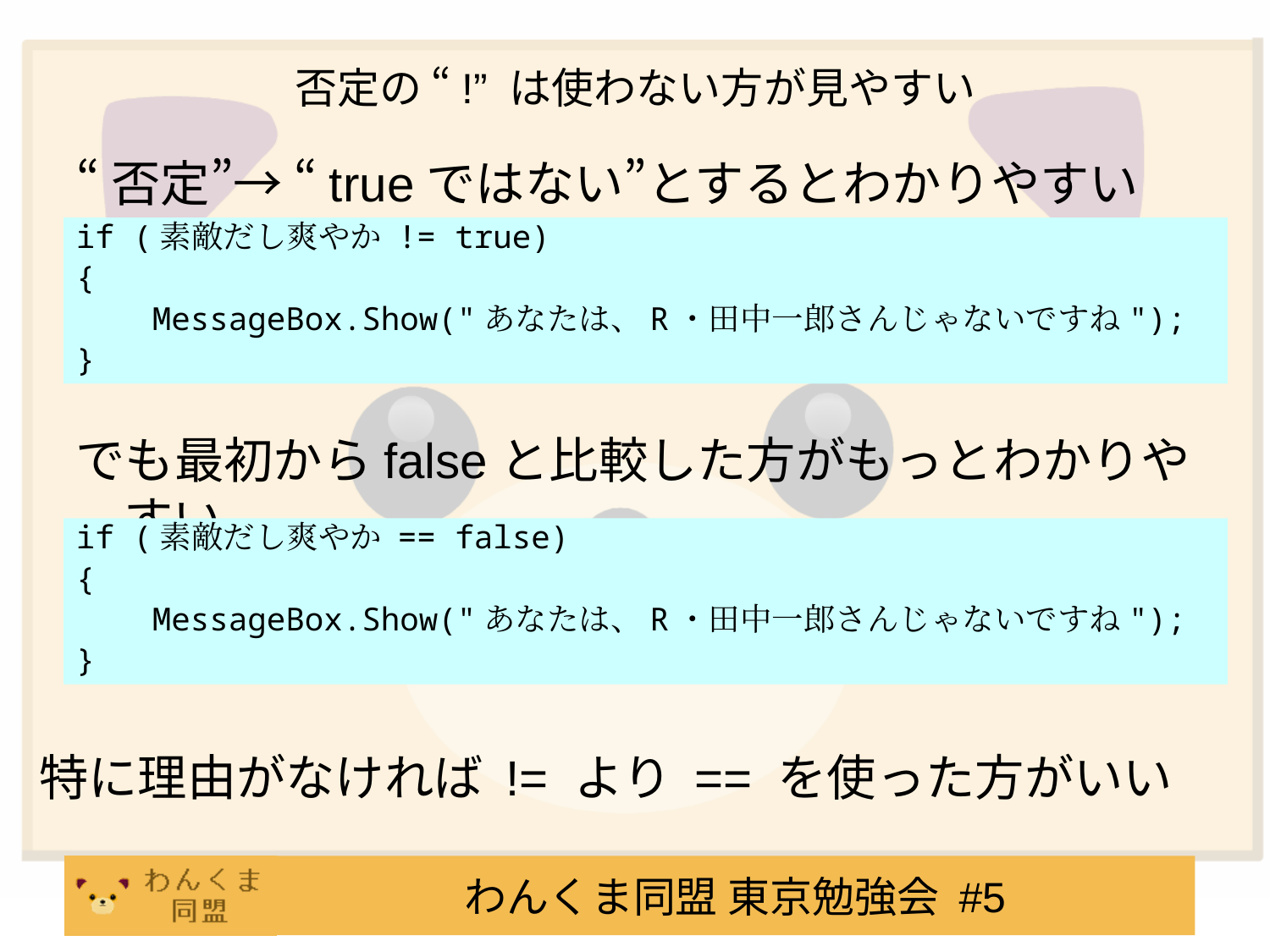

# 否定の “!” は使わない方が見やすい
“否定”→ “trueではない”とするとわかりやすい
if (素敵だし爽やか != true)
{
    MessageBox.Show("あなたは、R・田中一郎さんじゃないですね");
}
でも最初からfalseと比較した方がもっとわかりやすい
if (素敵だし爽やか == false)
{
    MessageBox.Show("あなたは、R・田中一郎さんじゃないですね");
}
特に理由がなければ != より == を使った方がいい